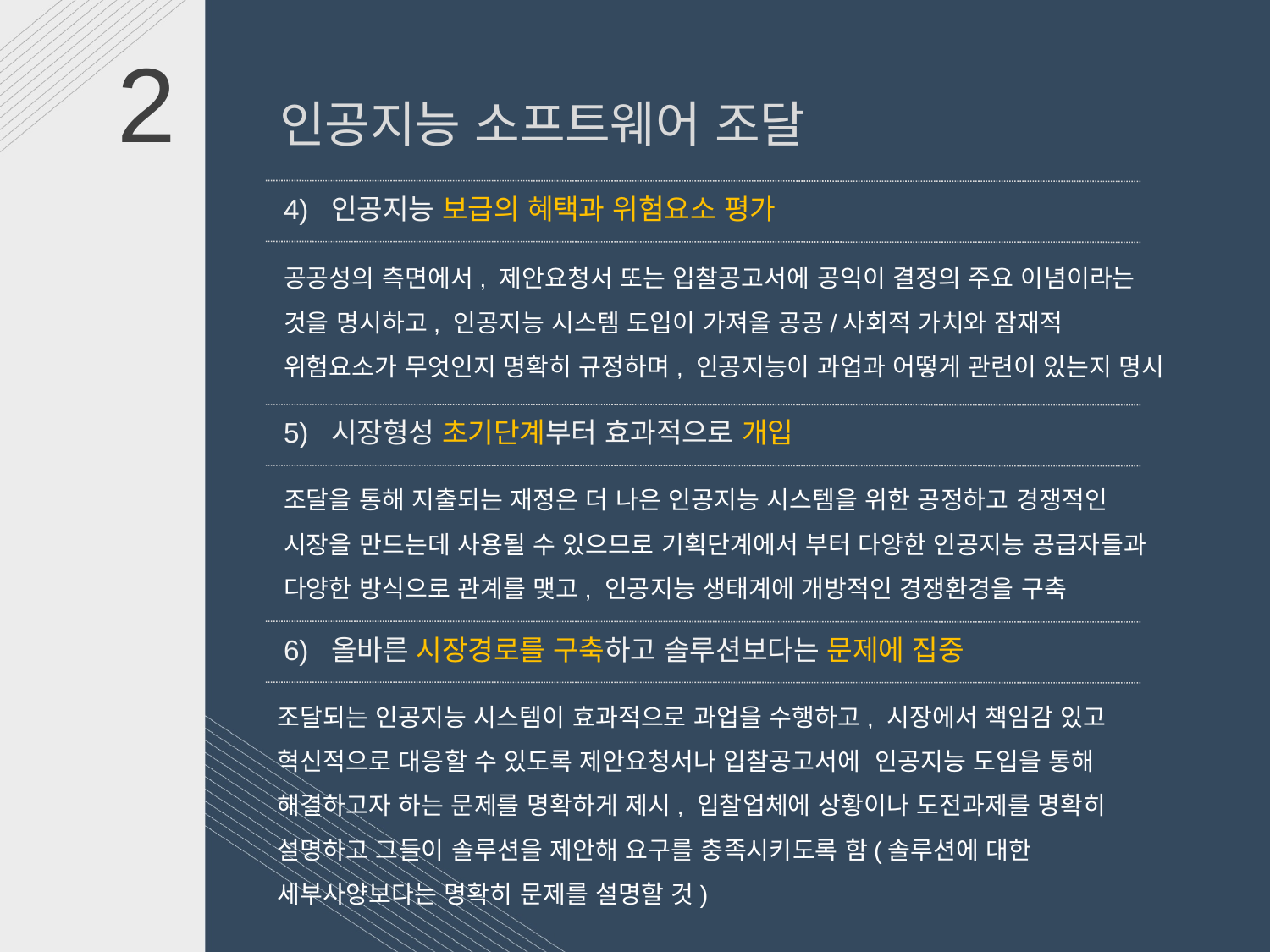

2    인공지능 소프트웨어 조달
4)  인공지능 보급의 혜택과 위험요소 평가
공공성의 측면에서, 제안요청서 또는 입찰공고서에 공익이 결정의 주요 이념이라는 것을 명시하고, 인공지능 시스템 도입이 가져올 공공/사회적 가치와 잠재적 위험요소가 무엇인지 명확히 규정하며, 인공지능이 과업과 어떻게 관련이 있는지 명시

5)  시장형성 초기단계부터 효과적으로 개입
조달을 통해 지출되는 재정은 더 나은 인공지능 시스템을 위한 공정하고 경쟁적인 시장을 만드는데 사용될 수 있으므로 기획단계에서 부터 다양한 인공지능 공급자들과 다양한 방식으로 관계를 맺고, 인공지능 생태계에 개방적인 경쟁환경을 구축

6)  올바른 시장경로를 구축하고 솔루션보다는 문제에 집중

조달되는 인공지능 시스템이 효과적으로 과업을 수행하고, 시장에서 책임감 있고 혁신적으로 대응할 수 있도록 제안요청서나 입찰공고서에  인공지능 도입을 통해 해결하고자 하는 문제를 명확하게 제시, 입찰업체에 상황이나 도전과제를 명확히 설명하고 그들이 솔루션을 제안해 요구를 충족시키도록 함(솔루션에 대한 세부사양보다는 명확히 문제를 설명할 것)